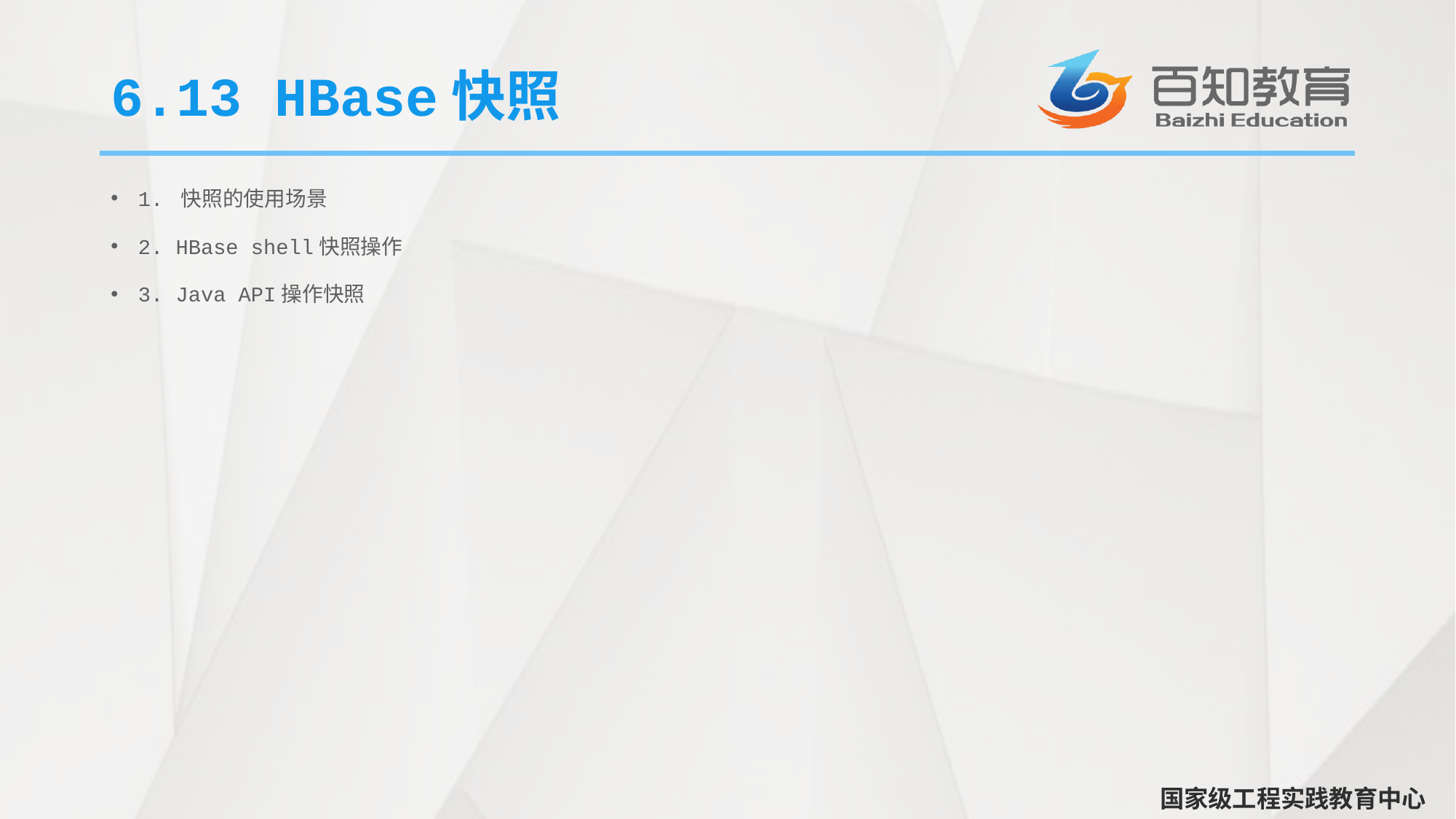

# 6.13 HBase快照
1. 快照的使用场景
2. HBase shell快照操作
3. Java API操作快照